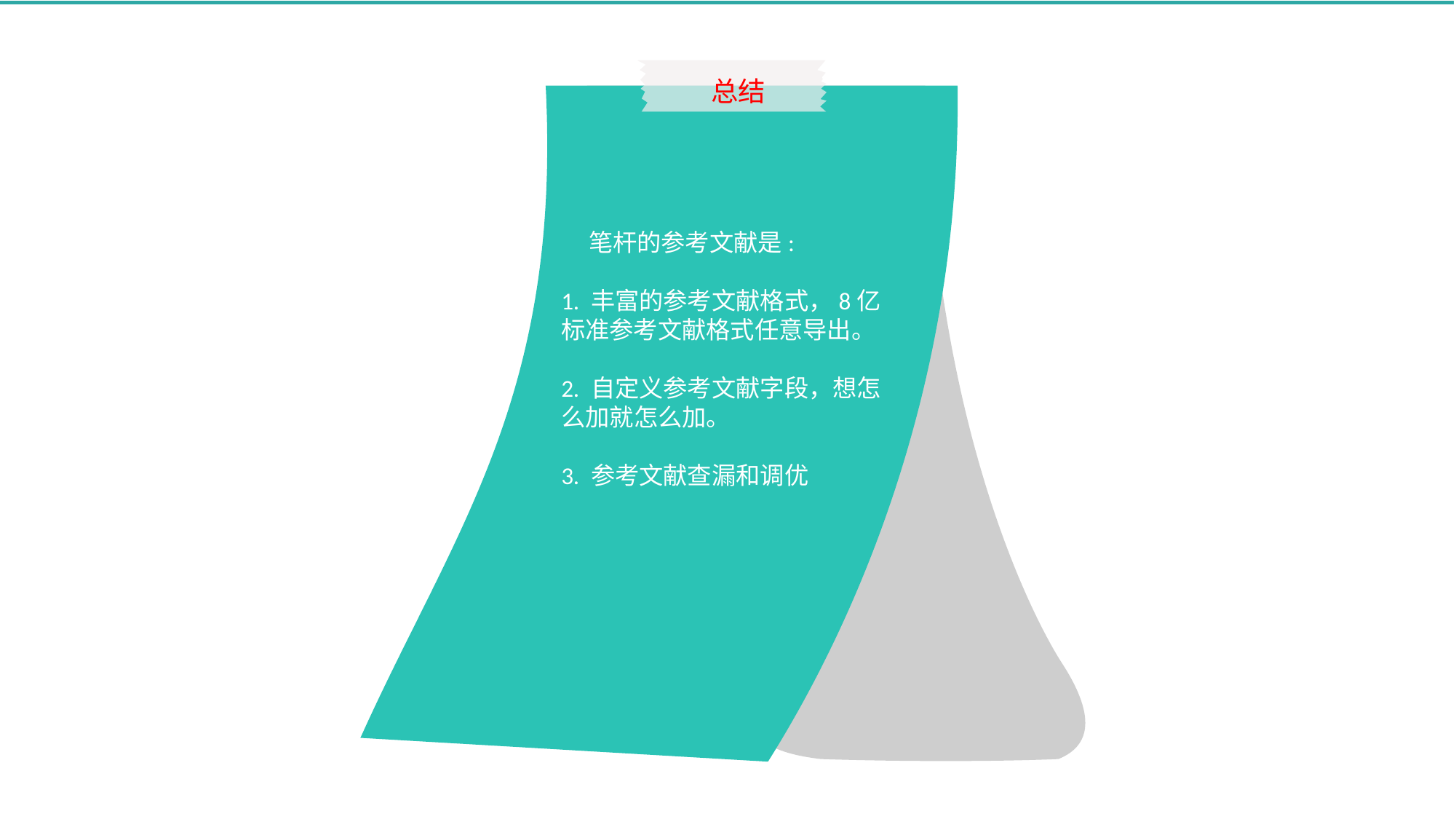

总结

`

    笔杆的参考文献是:

1. 丰富的参考文献格式，8亿标准参考文献格式任意导出。

2. 自定义参考文献字段，想怎么加就怎么加。

3. 参考文献查漏和调优